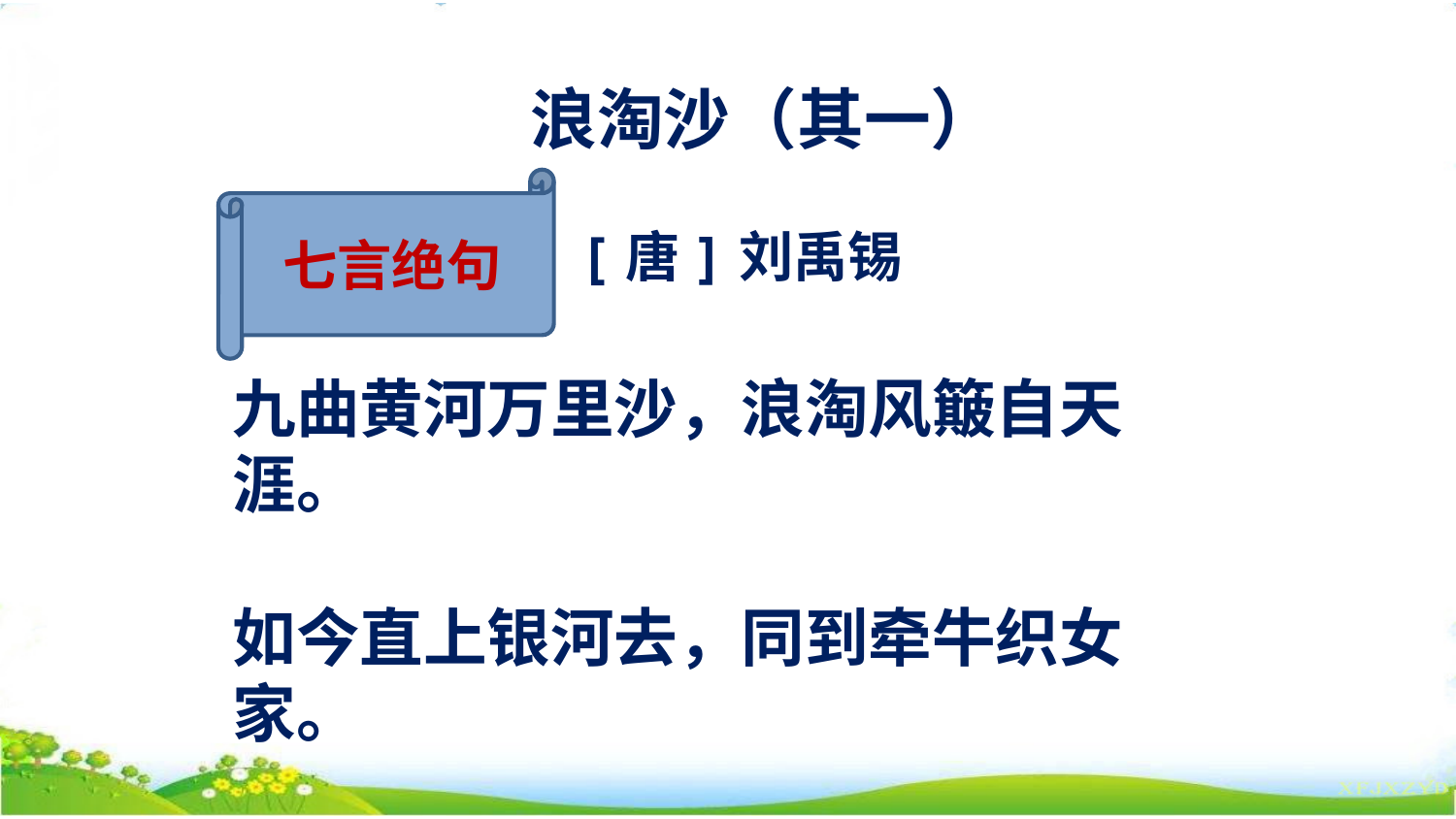

浪淘沙（其一）

[唐]刘禹锡

九曲黄河万里沙，浪淘风簸自天涯。

如今直上银河去，同到牵牛织女家。
七言绝句